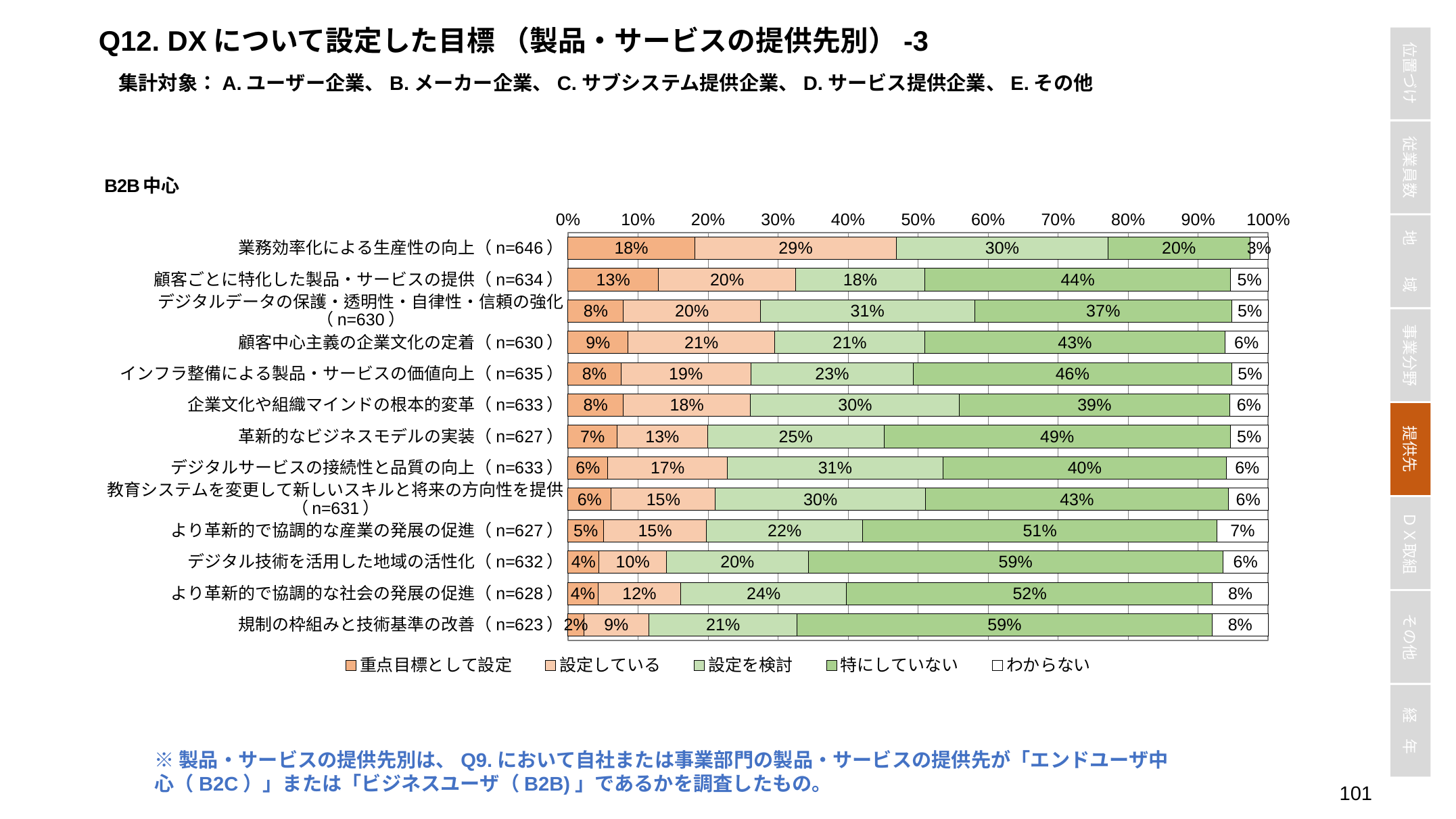

Q12. DXについて設定した目標 （製品・サービスの提供先別）-3
集計対象：A.ユーザー企業、B.メーカー企業、C.サブシステム提供企業、D.サービス提供企業、E.その他

### Chart

| Category | 重点目標として設定 | 設定している | 設定を検討 | 特にしていない | わからない |
|---|---|---|---|---|---|
| 業務効率化による生産性の向上（n=646） | 0.18111455108359134 | 0.28792569659442724 | 0.3018575851393189 | 0.20278637770897834 | 0.02631578947368421 |
| 顧客ごとに特化した製品・サービスの提供（n=634） | 0.12933753943217666 | 0.19558359621451105 | 0.18454258675078863 | 0.43690851735015773 | 0.05362776025236593 |
| デジタルデータの保護・透明性・自律性・信頼の強化（n=630） | 0.07936507936507936 | 0.19523809523809524 | 0.30634920634920637 | 0.36666666666666664 | 0.05238095238095238 |
| 顧客中心主義の企業文化の定着（n=630） | 0.08571428571428572 | 0.20952380952380953 | 0.21428571428571427 | 0.42857142857142855 | 0.06190476190476191 |
| インフラ整備による製品・サービスの価値向上（n=635） | 0.07559055118110236 | 0.1858267716535433 | 0.231496062992126 | 0.45511811023622045 | 0.05196850393700787 |
| 企業文化や組織マインドの根本的変革（n=633） | 0.07898894154818326 | 0.18167456556082148 | 0.2985781990521327 | 0.3854660347551343 | 0.05529225908372828 |
| 革新的なビジネスモデルの実装（n=627） | 0.07017543859649122 | 0.1291866028708134 | 0.25199362041467305 | 0.4944178628389155 | 0.05422647527910686 |
| デジタルサービスの接続性と品質の向上（n=633） | 0.05687203791469194 | 0.17061611374407584 | 0.3080568720379147 | 0.40442338072669826 | 0.06003159557661927 |
| 教育システムを変更して新しいスキルと将来の方向性を提供（n=631） | 0.061806656101426306 | 0.14896988906497624 | 0.29952456418383516 | 0.4326465927099842 | 0.05705229793977813 |
| より革新的で協調的な産業の発展の促進（n=627） | 0.051036682615629984 | 0.1467304625199362 | 0.22328548644338117 | 0.5055821371610846 | 0.0733652312599681 |
| デジタル技術を活用した地域の活性化（n=632） | 0.04430379746835443 | 0.09651898734177215 | 0.20253164556962025 | 0.5917721518987342 | 0.06487341772151899 |
| より革新的で協調的な社会の発展の促進（n=628） | 0.042993630573248405 | 0.1178343949044586 | 0.2372611464968153 | 0.5222929936305732 | 0.07961783439490445 |
| 規制の枠組みと技術基準の改善（n=623） | 0.02247191011235955 | 0.09309791332263243 | 0.21187800963081863 | 0.5922953451043339 | 0.08025682182985554 |
※製品・サービスの提供先別は、Q9.において自社または事業部門の製品・サービスの提供先が「エンドユーザ中心（B2C）」または「ビジネスユーザ（B2B)」であるかを調査したもの。
101